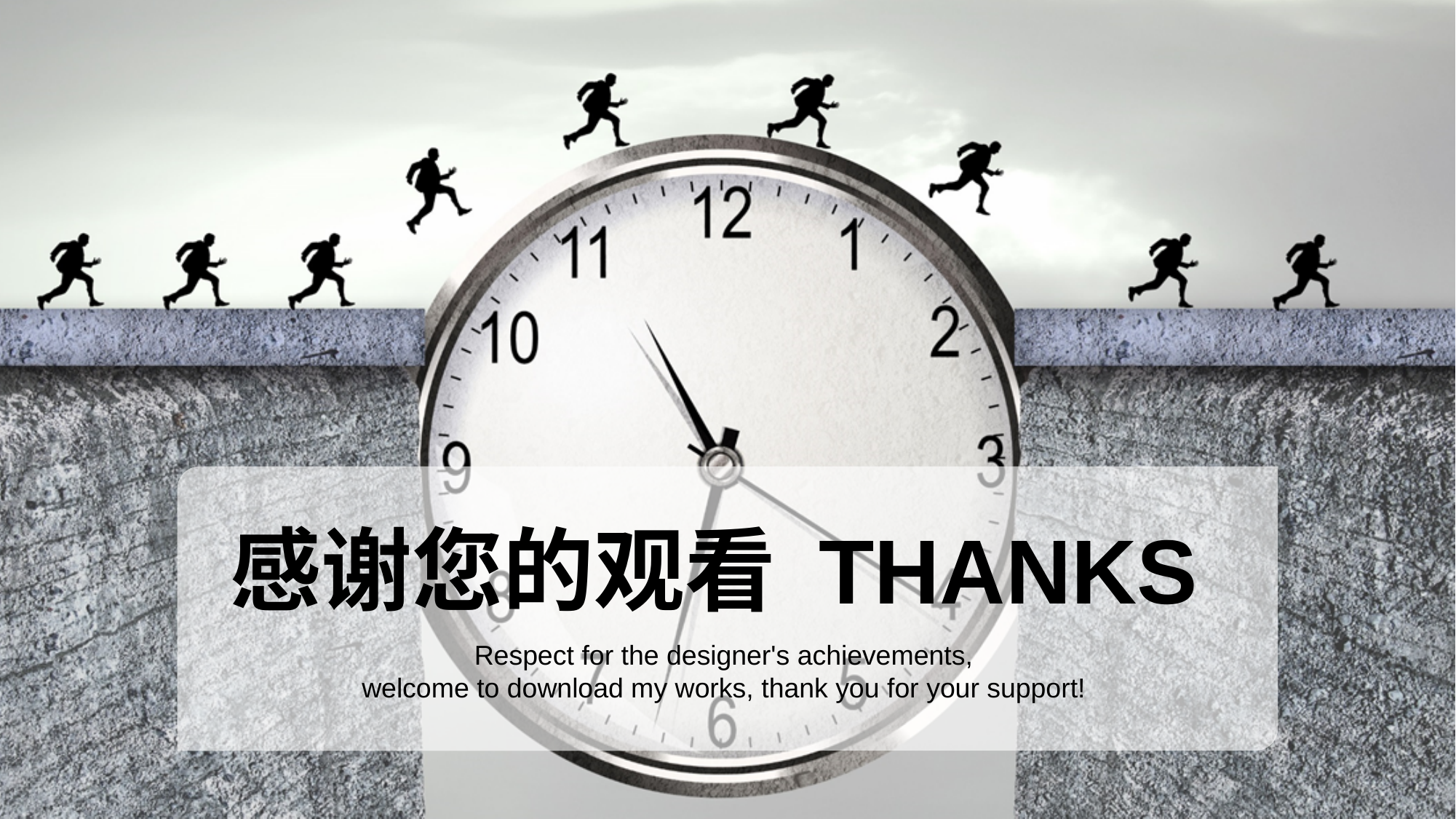

感谢您的观看 THANKS
Respect for the designer's achievements,
welcome to download my works, thank you for your support!